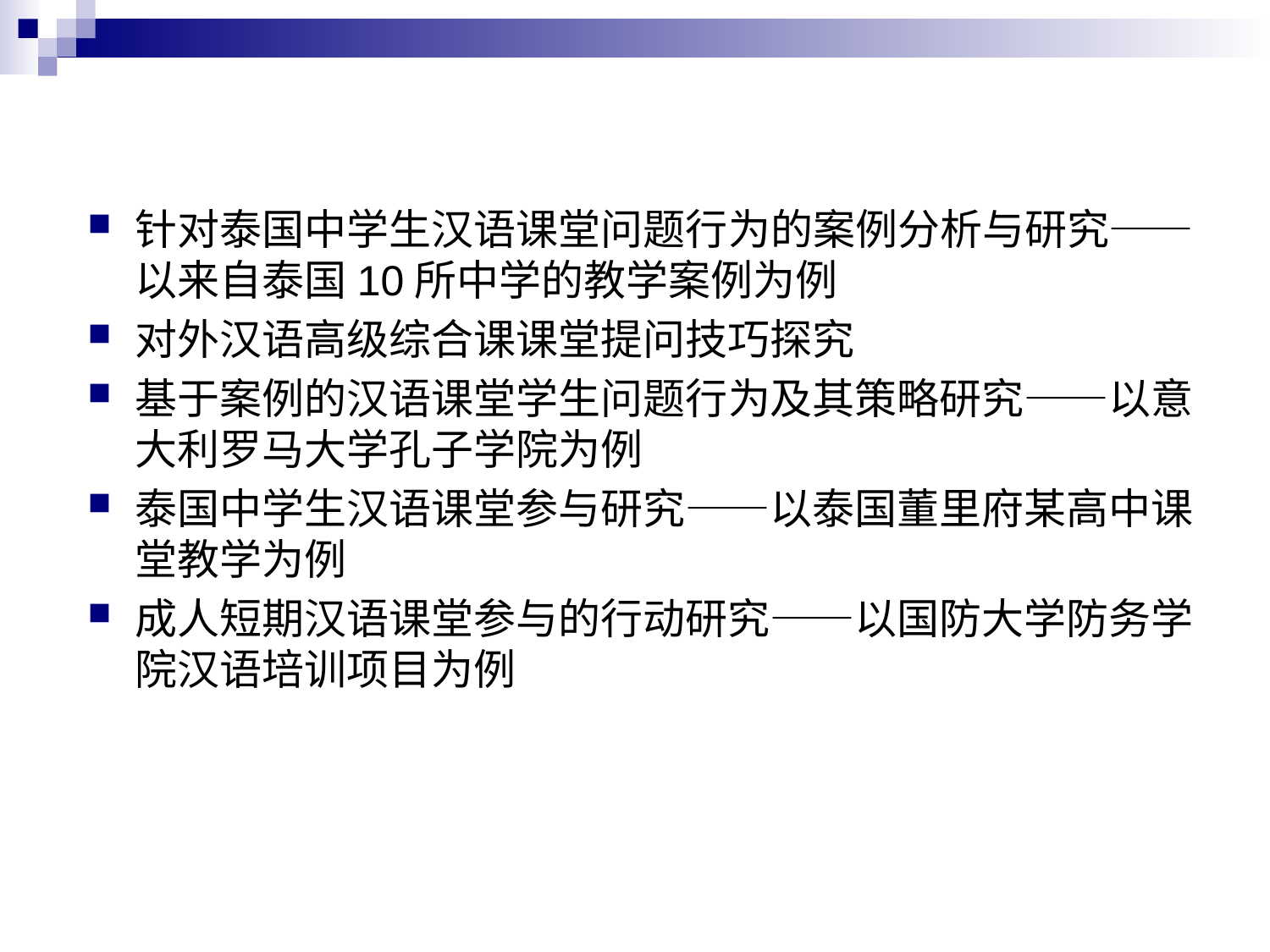

针对泰国中学生汉语课堂问题行为的案例分析与研究——以来自泰国10所中学的教学案例为例
对外汉语高级综合课课堂提问技巧探究
基于案例的汉语课堂学生问题行为及其策略研究——以意大利罗马大学孔子学院为例
泰国中学生汉语课堂参与研究——以泰国董里府某高中课堂教学为例
成人短期汉语课堂参与的行动研究——以国防大学防务学院汉语培训项目为例